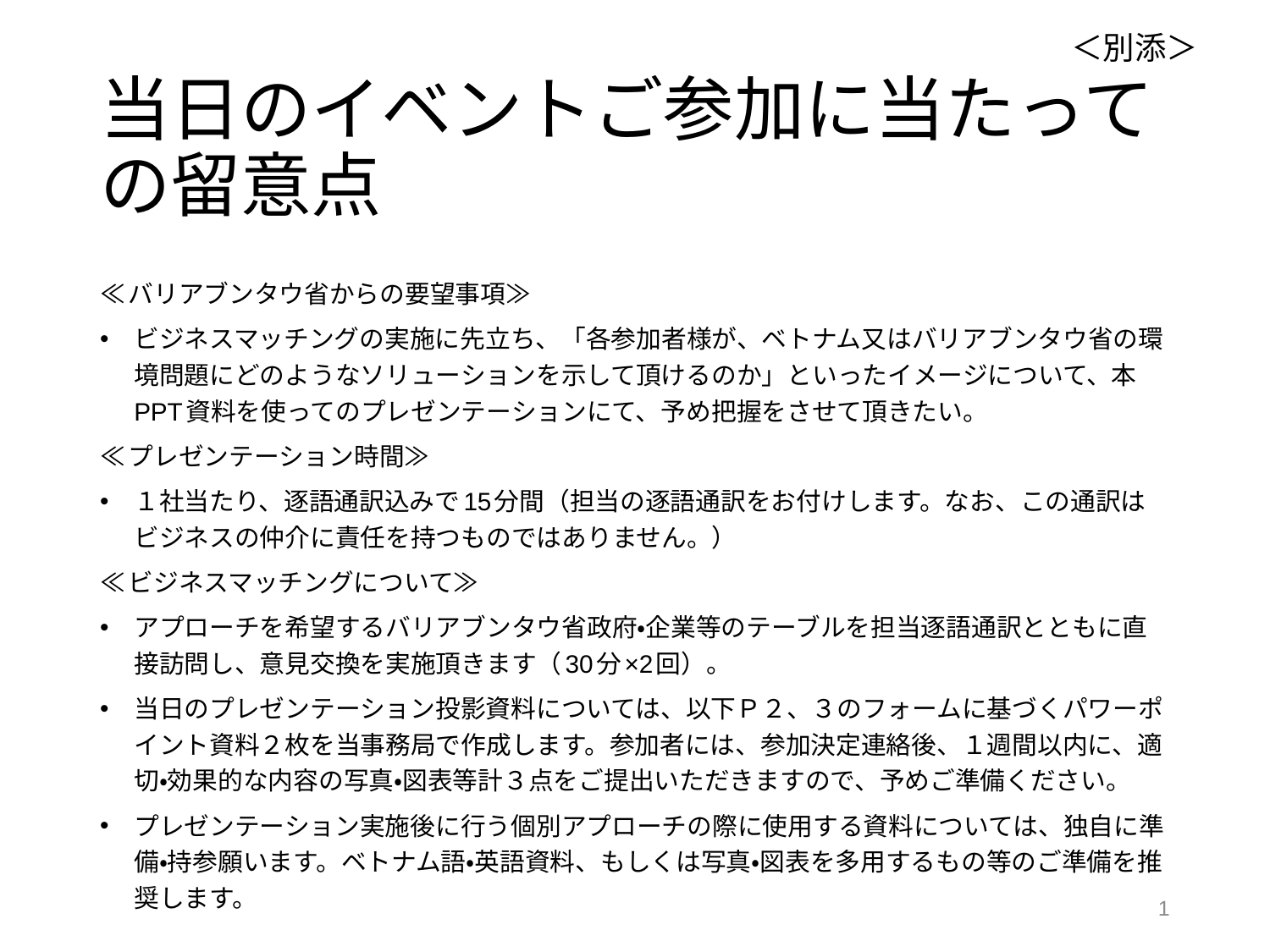

＜別添＞
# 当日のイベントご参加に当たっての留意点
≪バリアブンタウ省からの要望事項≫
ビジネスマッチングの実施に先立ち、「各参加者様が、ベトナム又はバリアブンタウ省の環境問題にどのようなソリューションを示して頂けるのか」といったイメージについて、本PPT資料を使ってのプレゼンテーションにて、予め把握をさせて頂きたい。
≪プレゼンテーション時間≫
１社当たり、逐語通訳込みで15分間（担当の逐語通訳をお付けします。なお、この通訳はビジネスの仲介に責任を持つものではありません。）
≪ビジネスマッチングについて≫
アプローチを希望するバリアブンタウ省政府・企業等のテーブルを担当逐語通訳とともに直接訪問し、意見交換を実施頂きます（30分×2回）。
当日のプレゼンテーション投影資料については、以下Ｐ２、３のフォームに基づくパワーポイント資料２枚を当事務局で作成します。参加者には、参加決定連絡後、１週間以内に、適切・効果的な内容の写真・図表等計３点をご提出いただきますので、予めご準備ください。
プレゼンテーション実施後に行う個別アプローチの際に使用する資料については、独自に準備・持参願います。ベトナム語・英語資料、もしくは写真・図表を多用するもの等のご準備を推奨します。
1